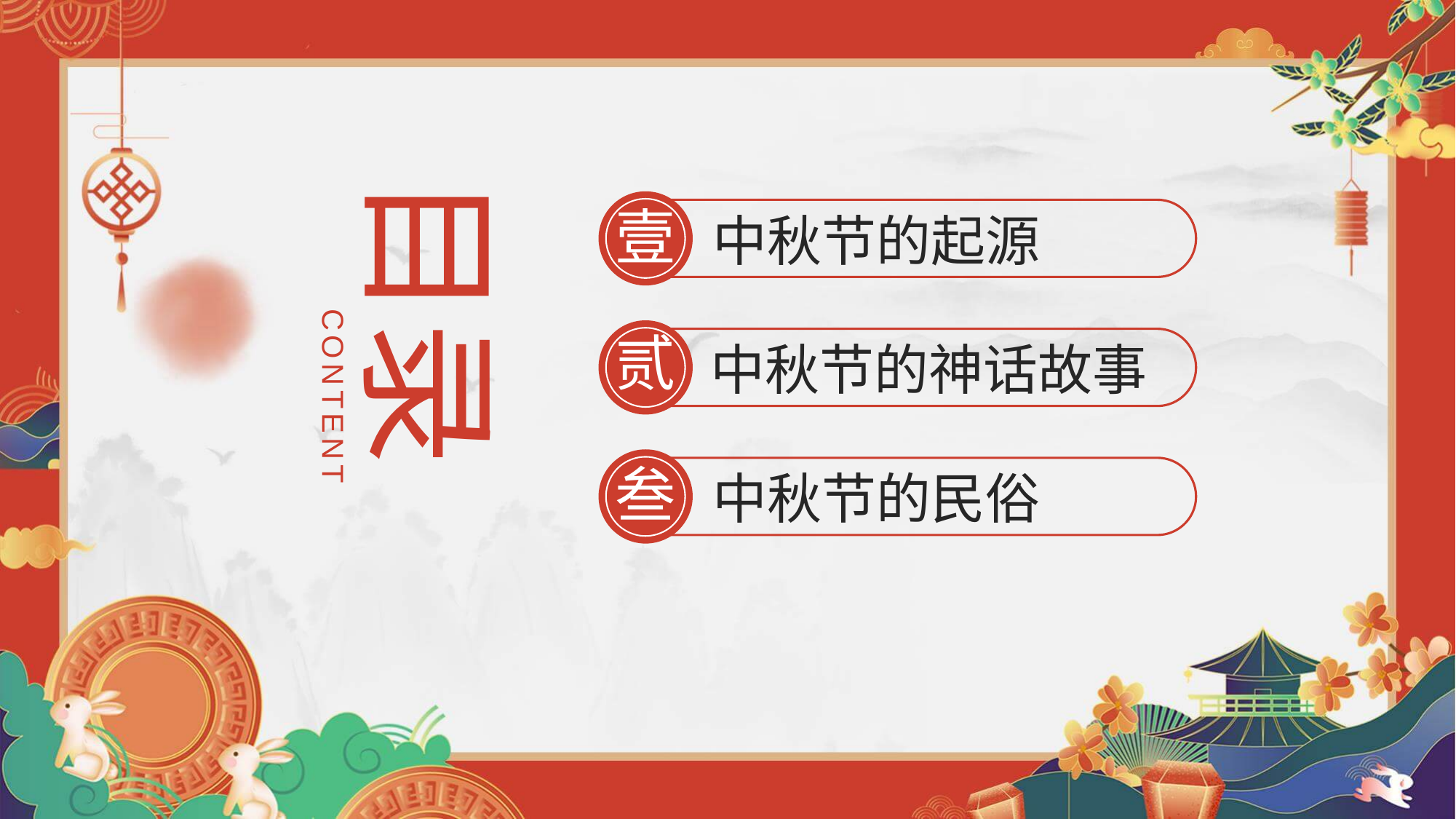

目录

壹

中秋节的起源
CONTENT
贰

中秋节的神话故事

叁

中秋节的民俗